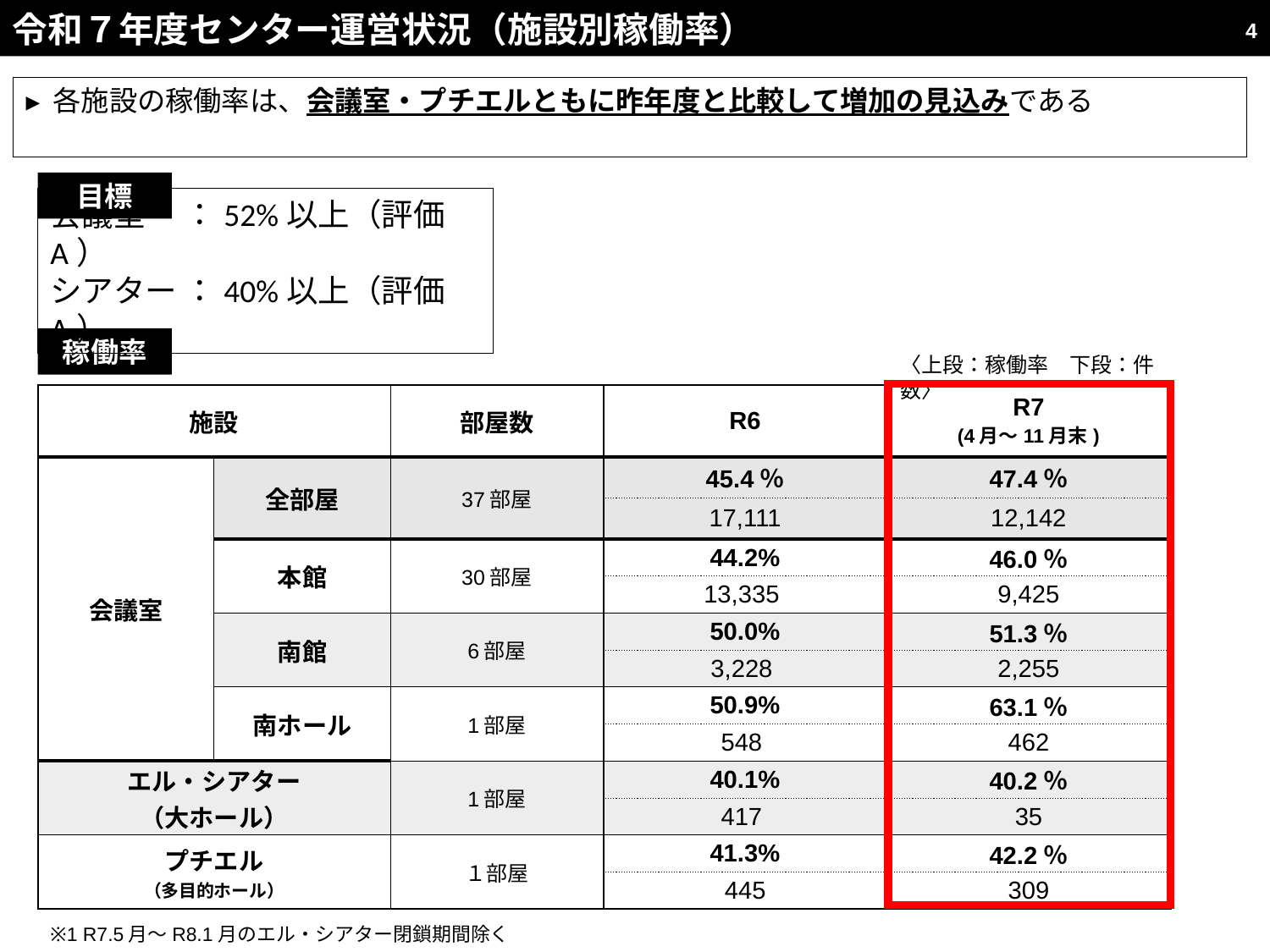

令和７年度センター運営状況（施設別稼働率）
4
▸ 各施設の稼働率は、会議室・プチエルともに昨年度と比較して増加の見込みである

目標
会議室　 ：52%以上（評価A）
シアター ：40%以上（評価A）
稼働率
〈上段：稼働率　下段：件数〉

| 施設 |  | 部屋数 | R6 | R7 (4月～11月末) |
| --- | --- | --- | --- | --- |
| 会議室 | 全部屋 | 37部屋 | 45.4％ | 47.4％ |
|  |  |  | 17,111 | 12,142 |
| 会議室 | 本館 | 30部屋 | 44.2% | 46.0％ |
|  |  |  | 13,335 | 9,425 |
|  | 南館 | 6部屋 | 50.0% | 51.3％ |
|  |  |  | 3,228 | 2,255 |
|  | 南ホール | 1部屋 | 50.9% | 63.1％ |
|  |  |  | 548 | 462 |
| エル・シアター （大ホール） |  | 1部屋 | 40.1% | 40.2％ |
|  |  |  | 417 | 35 |
| プチエル （多目的ホール） |  | １部屋 | 41.3% | 42.2％ |
|  |  |  | 445 | 309 |
※1 R7.5月～R8.1月のエル・シアター閉鎖期間除く